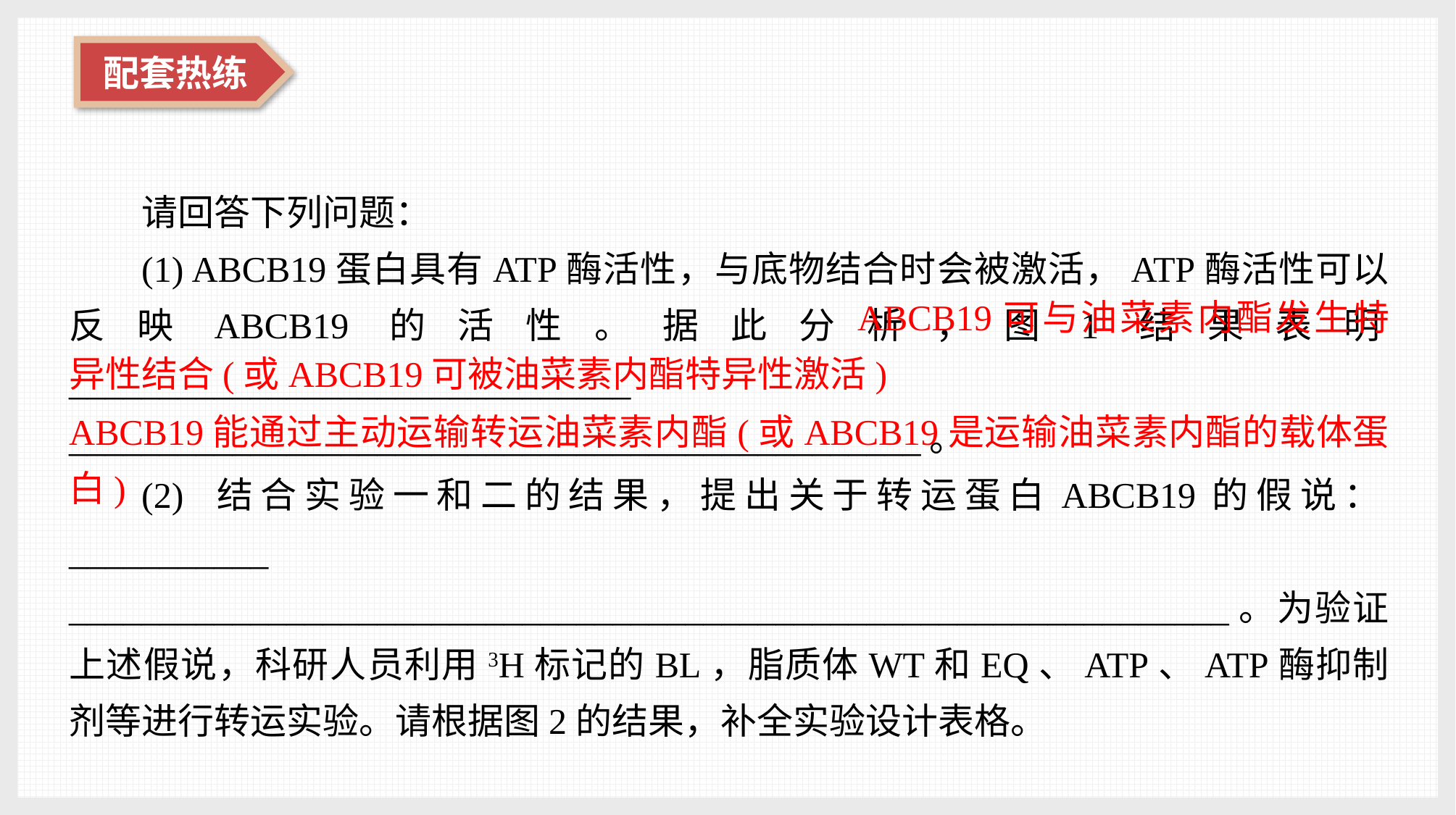

请回答下列问题：
(1) ABCB19蛋白具有ATP酶活性，与底物结合时会被激活，ATP酶活性可以反映ABCB19的活性。据此分析，图1结果表明_______________________________ _______________________________________________。
(2) 结合实验一和二的结果，提出关于转运蛋白ABCB19的假说：___________ ________________________________________________________________。为验证上述假说，科研人员利用3H标记的BL，脂质体WT和EQ、ATP、ATP酶抑制剂等进行转运实验。请根据图2的结果，补全实验设计表格。
ABCB19可与油菜素内酯发生特异性结合(或ABCB19可被油菜素内酯特异性激活)
ABCB19能通过主动运输转运油菜素内酯(或ABCB19是运输油菜素内酯的载体蛋白)